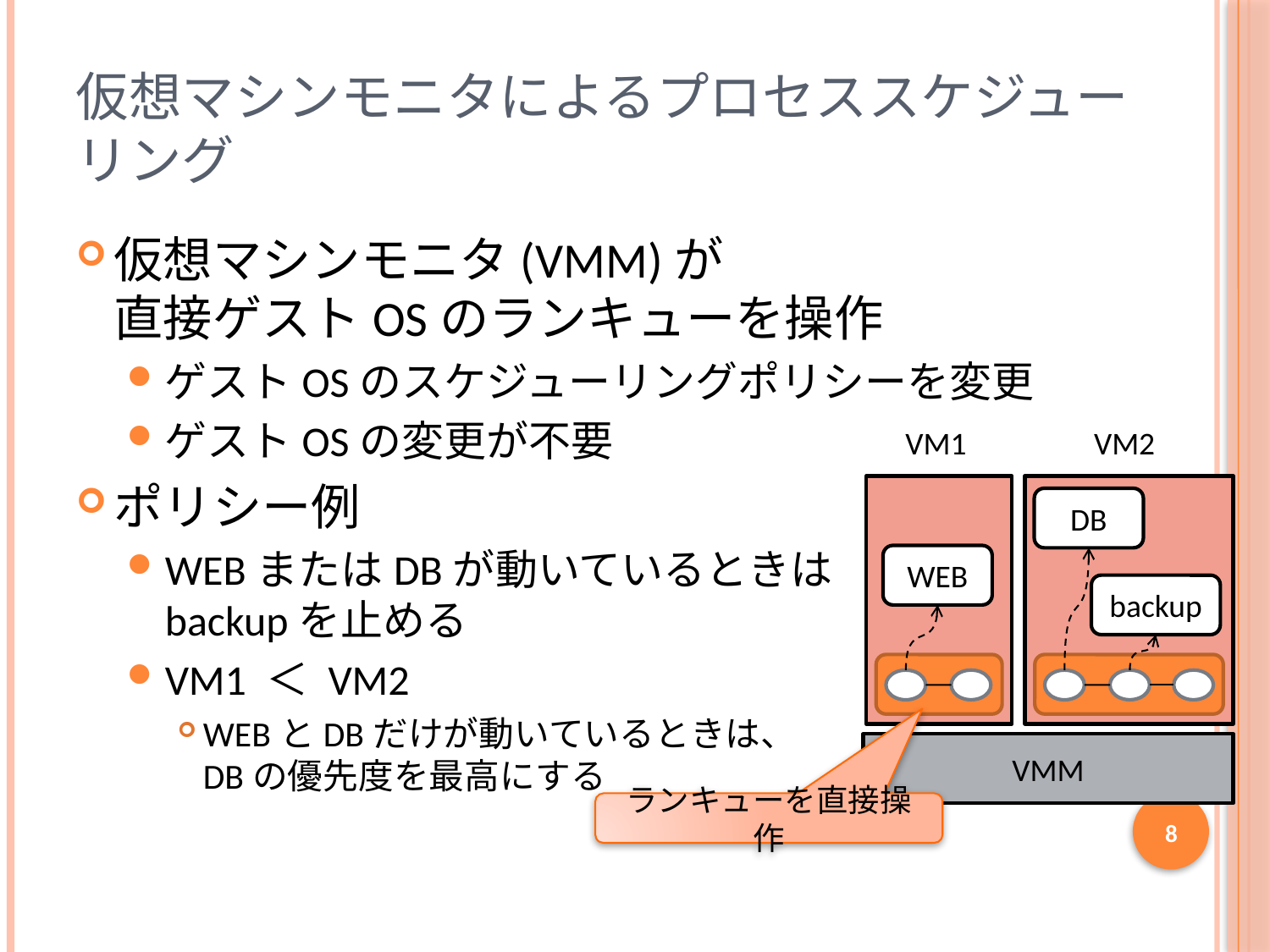

# 仮想マシンモニタによるプロセススケジューリング
仮想マシンモニタ(VMM)が
直接ゲストOSのランキューを操作
ゲストOSのスケジューリングポリシーを変更
ゲストOSの変更が不要
ポリシー例
WEBまたはDBが動いているときは
backupを止める
VM1 ＜ VM2
WEBとDBだけが動いているときは、
DBの優先度を最高にする
VM1
VM2

DB
WEB
backup

VMM
ランキューを直接操作
8